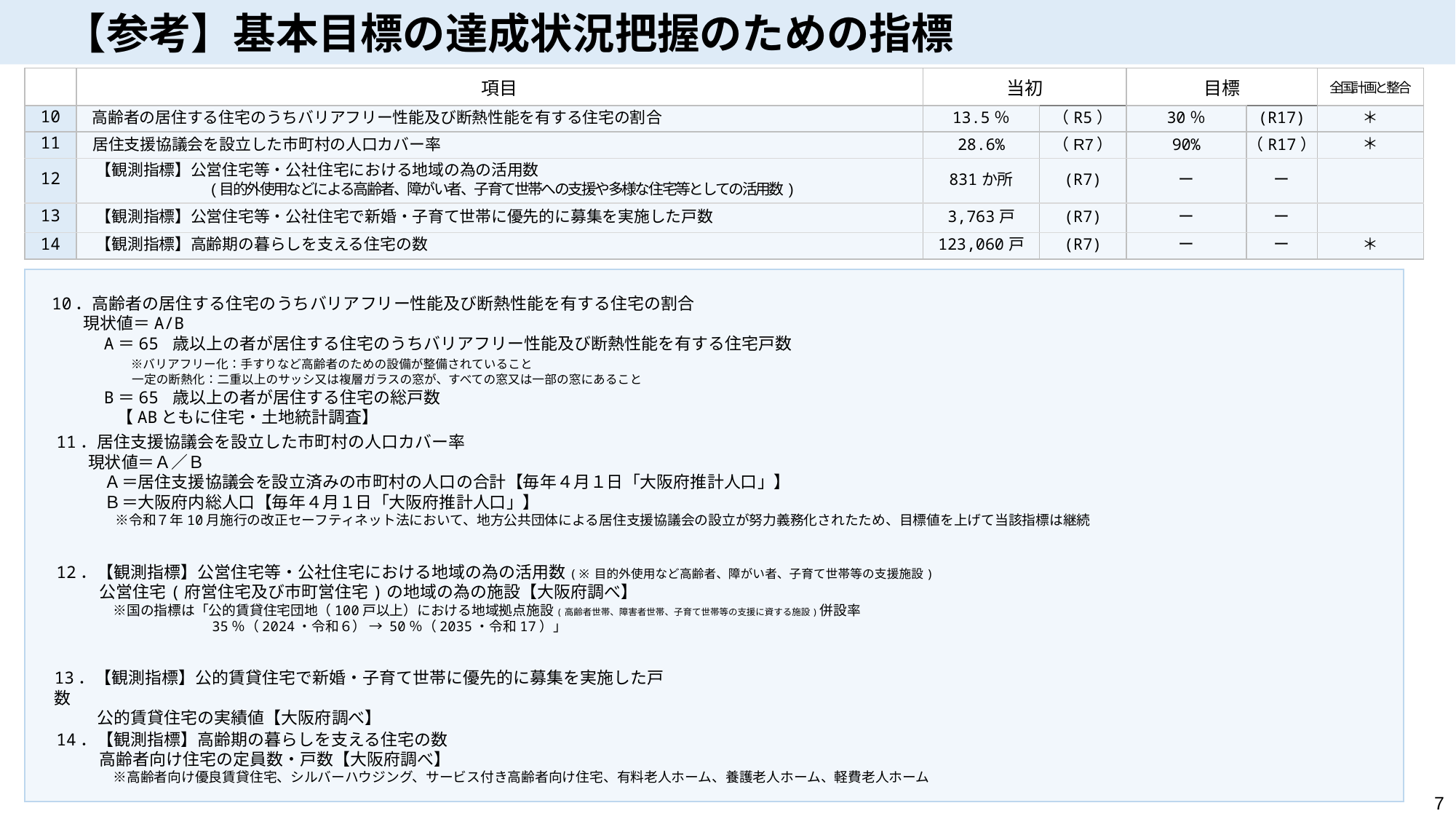

【参考】基本目標の達成状況把握のための指標
基本目標の達成に向けては、行政だけでなく府民や民間事業者、NPOなどの多様な主体が連携・協働した取組みが重要です。
このため、これら多様な主体が連携・協働して達成すべき目標を分かりやすく提示するとともに、計画の進行管理を行うための指標として、「みんなでめざそう値」を設定します。なお、設定に当たっては、国による統計調査や府が独自に実施する調査をもとに、中長期にわたって経年変化が把握可能な項目を選定します。また、設定した指標については、できる限りその進捗状況の把握に努め、PDCAサイクルによる進行管理を行います。
|  | 項目 | 当初 |  | 目標 |  | 全国計画と整合 |
| --- | --- | --- | --- | --- | --- | --- |
| 10 | 高齢者の居住する住宅のうちバリアフリー性能及び断熱性能を有する住宅の割合 | 13.5％ | （R5） | 30％ | (R17) | ＊ |
| 11 | 居住支援協議会を設立した市町村の人口カバー率 | 28.6% | （R7） | 90% | （R17） | ＊ |
| 12 | 【観測指標】公営住宅等・公社住宅における地域の為の活用数 　(目的外使用などによる高齢者、障がい者、子育て世帯への支援や多様な住宅等としての活用数) | 831か所 | (R7) | ー | ー |  |
| 13 | 【観測指標】公営住宅等・公社住宅で新婚・子育て世帯に優先的に募集を実施した戸数 | 3,763戸 | (R7) | ー | ー |  |
| 14 | 【観測指標】高齢期の暮らしを支える住宅の数 | 123,060戸 | (R7) | ー | ー | ＊ |

10．高齢者の居住する住宅のうちバリアフリー性能及び断熱性能を有する住宅の割合
現状値＝A/B
　A＝65 歳以上の者が居住する住宅のうちバリアフリー性能及び断熱性能を有する住宅戸数
　　　※バリアフリー化：手すりなど高齢者のための設備が整備されていること
　　　　一定の断熱化：二重以上のサッシ又は複層ガラスの窓が、すべての窓又は一部の窓にあること
　B＝65 歳以上の者が居住する住宅の総戸数
　　【ABともに住宅・土地統計調査】
11．居住支援協議会を設立した市町村の人口カバー率
現状値＝Ａ／Ｂ
　Ａ＝居住支援協議会を設立済みの市町村の人口の合計【毎年４月１日「大阪府推計人口」】
　Ｂ＝大阪府内総人口【毎年４月１日「大阪府推計人口」】
　　※令和７年10月施行の改正セーフティネット法において、地方公共団体による居住支援協議会の設立が努力義務化されたため、目標値を上げて当該指標は継続
12．【観測指標】公営住宅等・公社住宅における地域の為の活用数(※目的外使用など高齢者、障がい者、子育て世帯等の支援施設)
公営住宅(府営住宅及び市町営住宅)の地域の為の施設【大阪府調べ】
　※国の指標は「公的賃貸住宅団地（100戸以上）における地域拠点施設(高齢者世帯、障害者世帯、子育て世帯等の支援に資する施設)併設率
　　　　　　　　35％（2024・令和６） → 50％（2035・令和17）」
13．【観測指標】公的賃貸住宅で新婚・子育て世帯に優先的に募集を実施した戸数
公的賃貸住宅の実績値【大阪府調べ】
14．【観測指標】高齢期の暮らしを支える住宅の数
高齢者向け住宅の定員数・戸数【大阪府調べ】
　※高齢者向け優良賃貸住宅、シルバーハウジング、サービス付き高齢者向け住宅、有料老人ホーム、養護老人ホーム、軽費老人ホーム
7